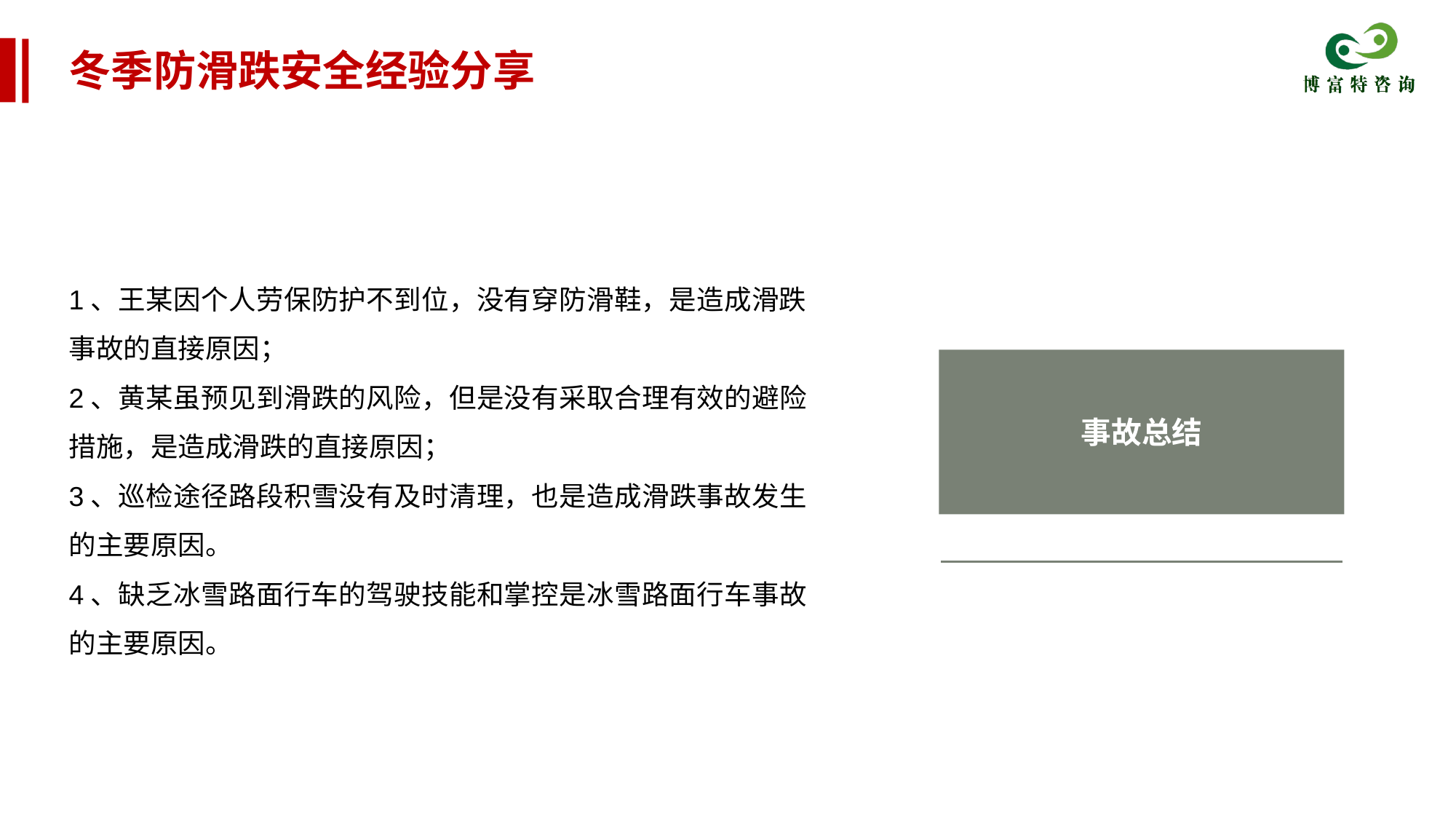

冬季防滑跌安全经验分享

1、王某因个人劳保防护不到位，没有穿防滑鞋，是造成滑跌事故的直接原因；
2、黄某虽预见到滑跌的风险，但是没有采取合理有效的避险措施，是造成滑跌的直接原因；
3、巡检途径路段积雪没有及时清理，也是造成滑跌事故发生的主要原因。
4、缺乏冰雪路面行车的驾驶技能和掌控是冰雪路面行车事故的主要原因。

事故总结